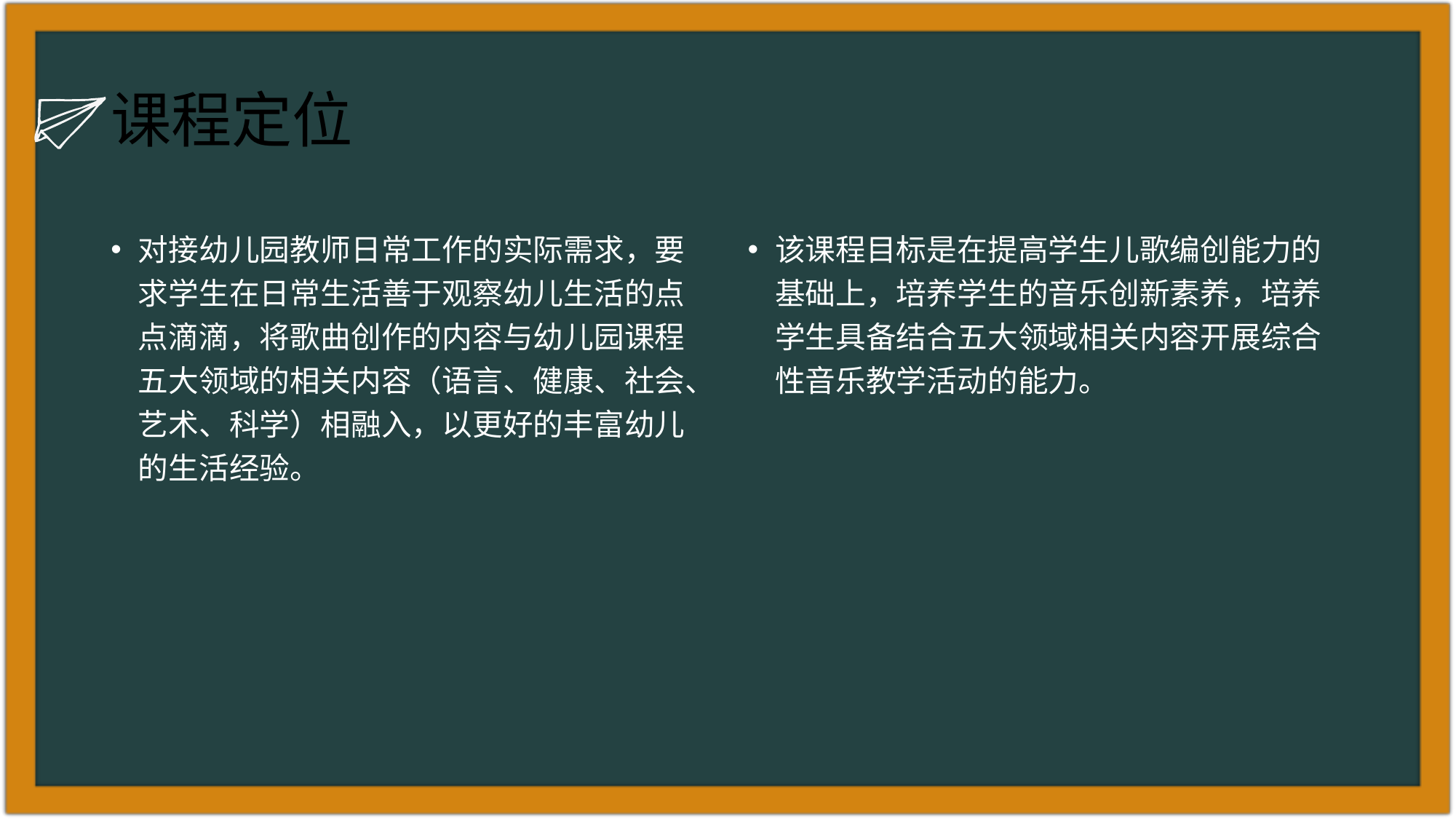

# 课程定位
对接幼儿园教师日常工作的实际需求，要求学生在日常生活善于观察幼儿生活的点点滴滴，将歌曲创作的内容与幼儿园课程五大领域的相关内容（语言、健康、社会、艺术、科学）相融入，以更好的丰富幼儿的生活经验。

该课程目标是在提高学生儿歌编创能力的基础上，培养学生的音乐创新素养，培养学生具备结合五大领域相关内容开展综合性音乐教学活动的能力。